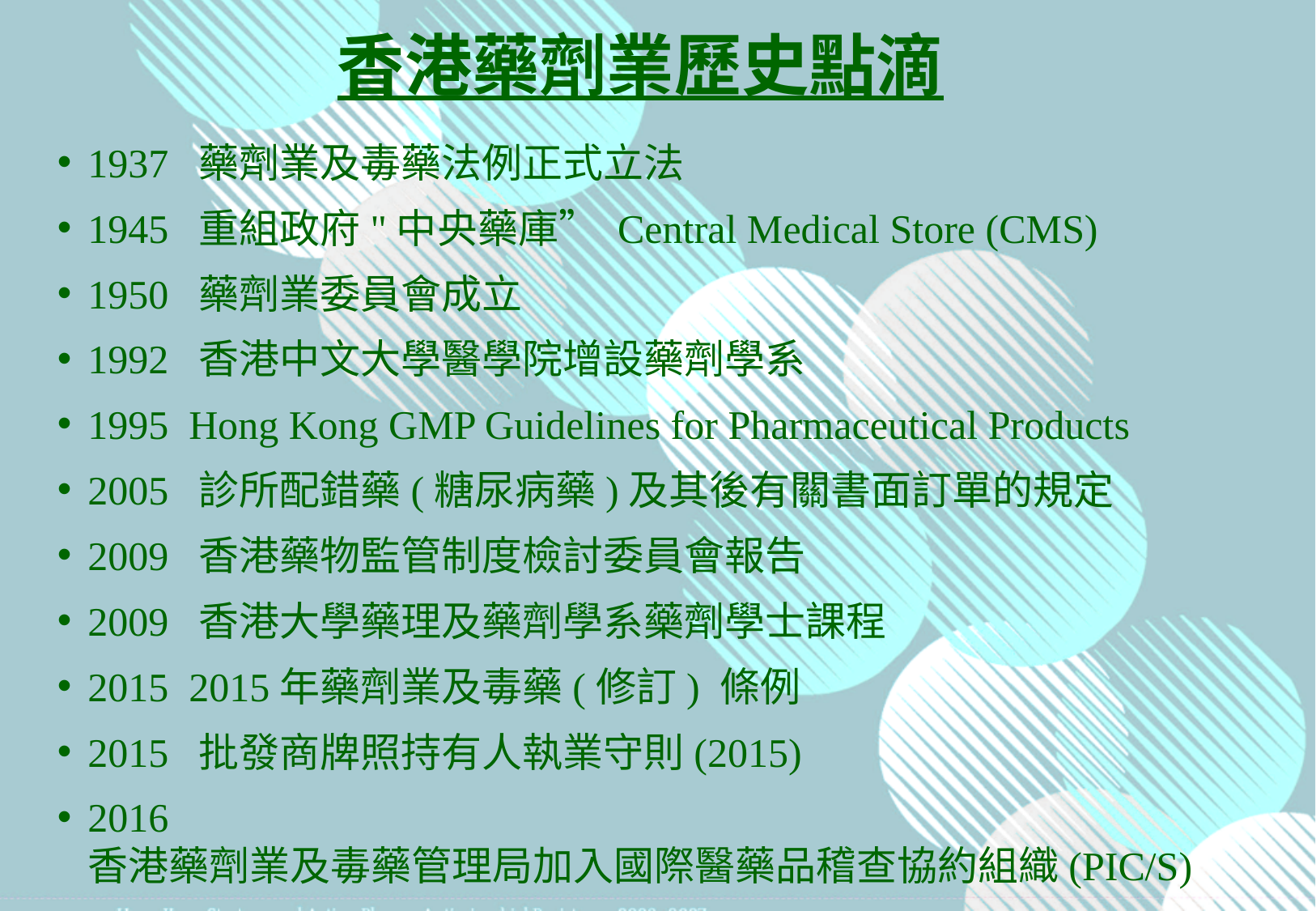

# 香港藥劑業歷史點滴
1937  藥劑業及毒藥法例正式立法
1945  重組政府"中央藥庫” Central Medical Store (CMS)
1950  藥劑業委員會成立
1992  香港中文大學醫學院增設藥劑學系
1995  Hong Kong GMP Guidelines for Pharmaceutical Products
2005  診所配錯藥(糖尿病藥)及其後有關書面訂單的規定
2009  香港藥物監管制度檢討委員會報告
2009  香港大學藥理及藥劑學系藥劑學士課程
2015  2015年藥劑業及毒藥(修訂) 條例
2015  批發商牌照持有人執業守則(2015)
2016 香港藥劑業及毒藥管理局加入國際醫藥品稽查協約組織(PIC/S)